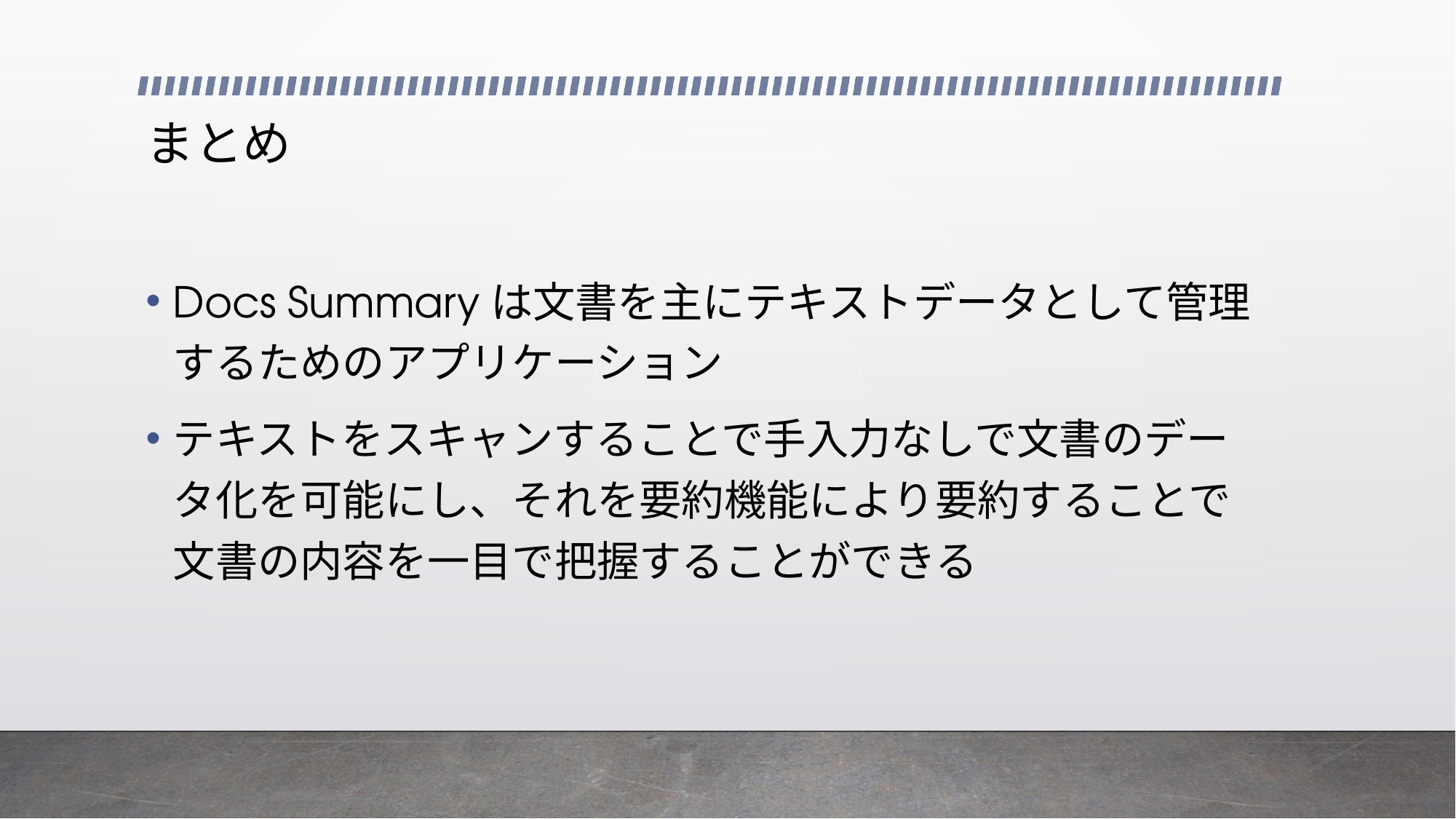

# まとめ
Docs Summaryは文書を主にテキストデータとして管理するためのアプリケーション
テキストをスキャンすることで手入力なしで文書のデータ化を可能にし、それを要約機能により要約することで文書の内容を一目で把握することができる